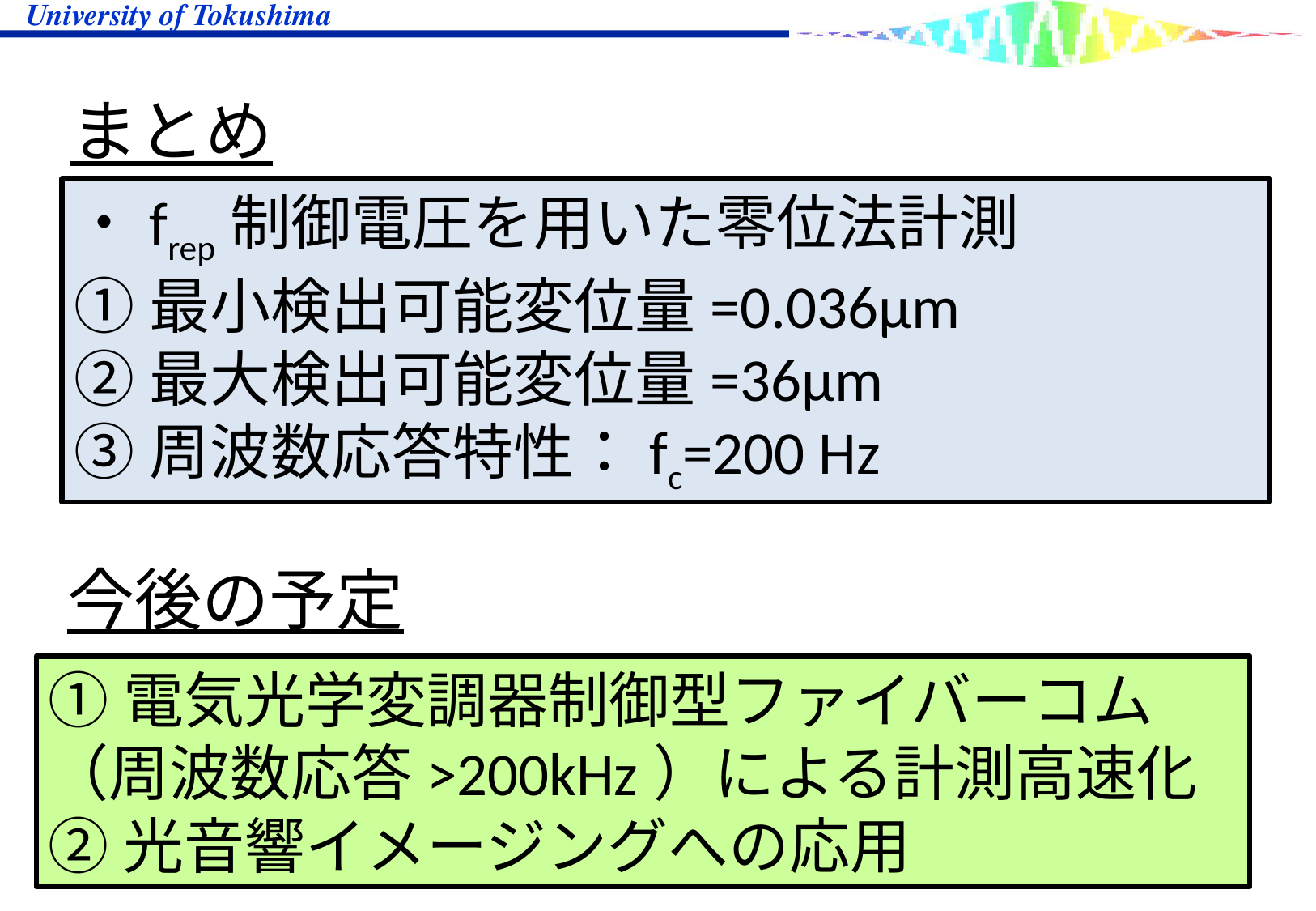

まとめ
・frep制御電圧を用いた零位法計測
①最小検出可能変位量=0.036µm
②最大検出可能変位量=36µm
③周波数応答特性：fc=200 Hz
今後の予定
①電気光学変調器制御型ファイバーコム（周波数応答>200kHz）による計測高速化
②光音響イメージングへの応用